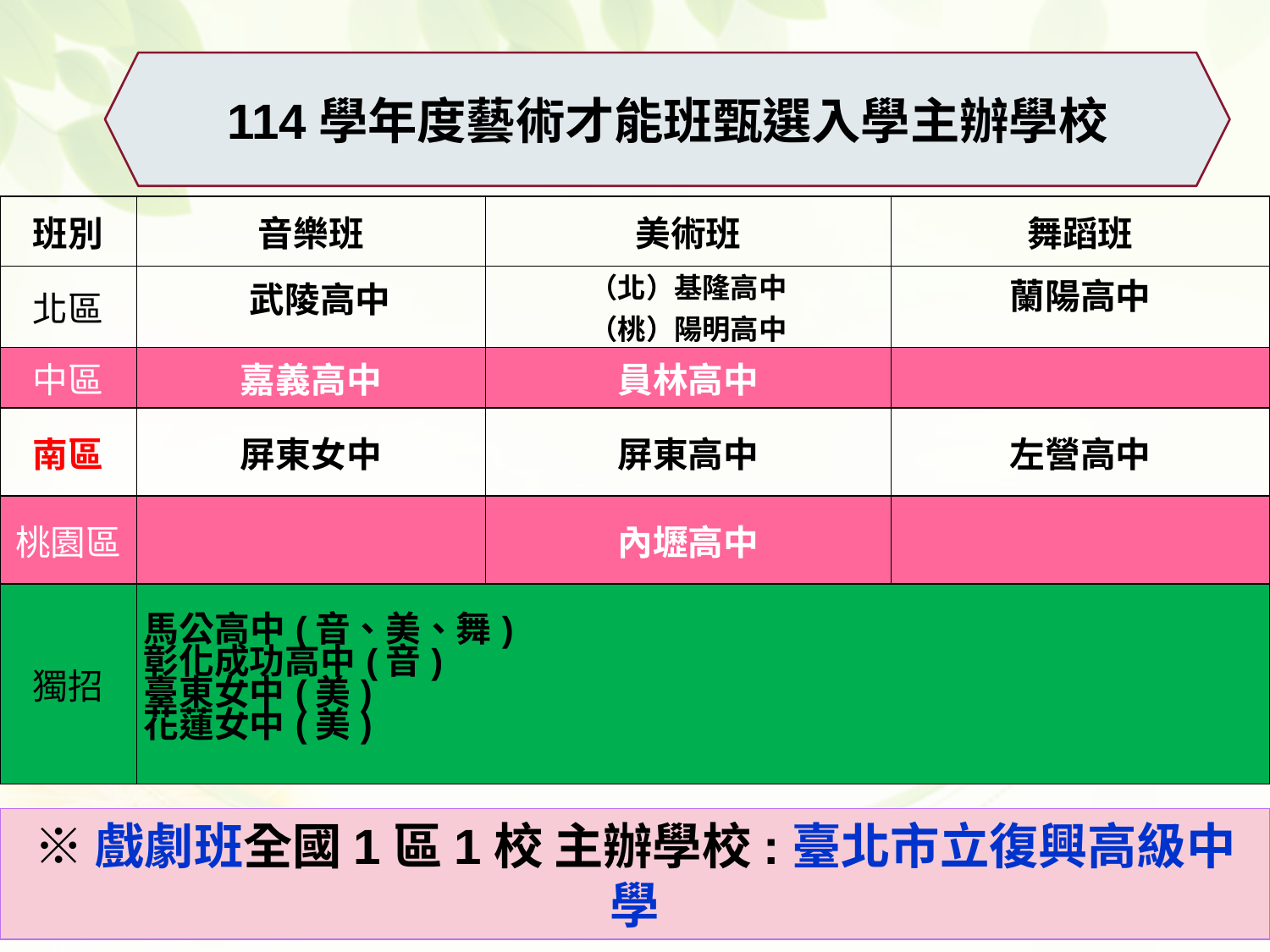

114學年度藝術才能班甄選入學主辦學校
| 班別 | 音樂班 | 美術班 | 舞蹈班 |
| --- | --- | --- | --- |
| 北區 | 武陵高中 | （北）基隆高中 （桃）陽明高中 | 蘭陽高中 |
| 中區 | 嘉義高中 | 員林高中 |  |
| 南區 | 屏東女中 | 屏東高中 | 左營高中 |
| 桃園區 |  | 內壢高中 |  |
| 獨招 | 馬公高中(音、美、舞) 彰化成功高中(音) 臺東女中(美) 花蓮女中(美) |  |  |
※戲劇班全國1區1校 主辦學校:臺北市立復興高級中學